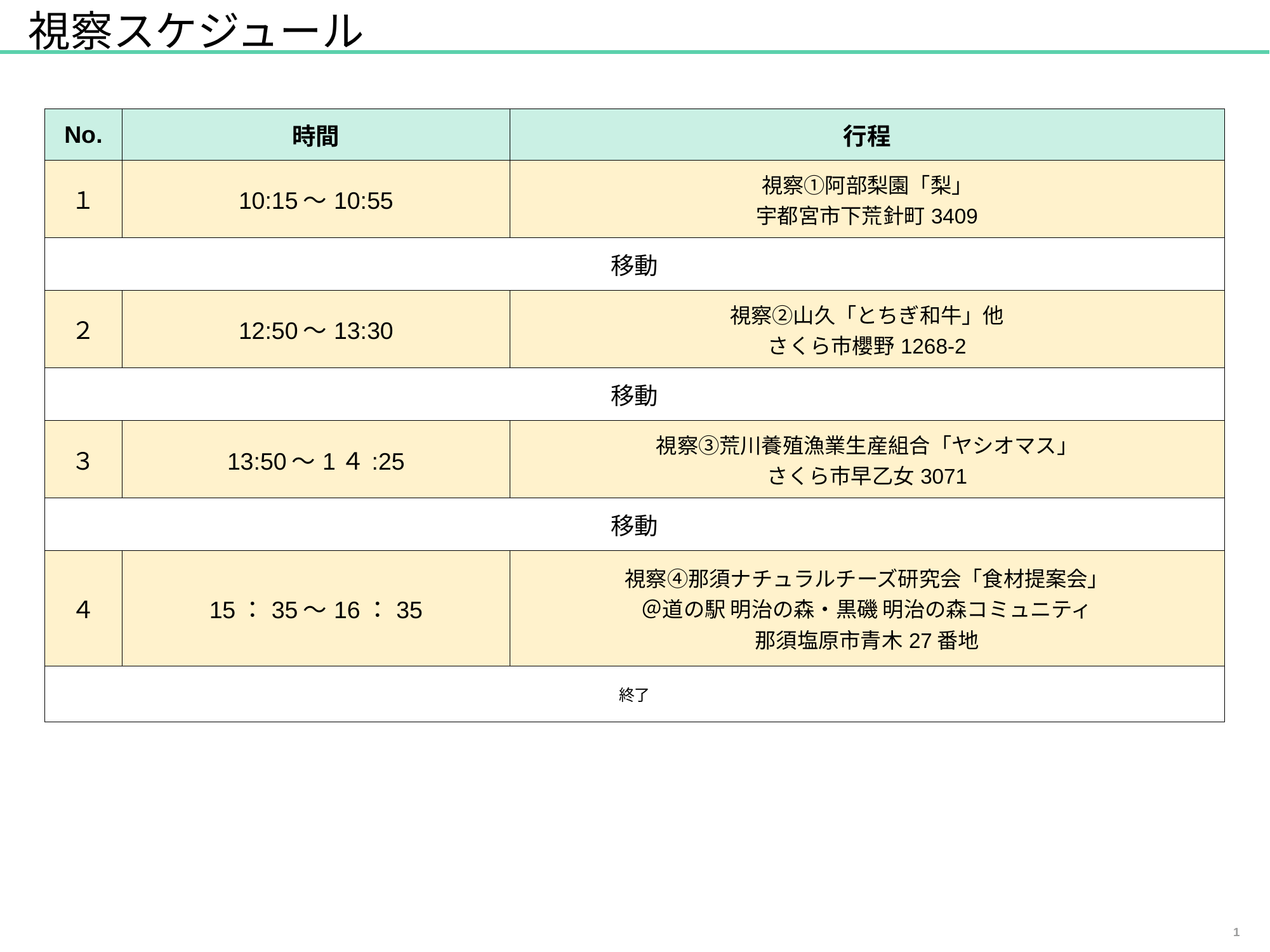

# 視察スケジュール
| No. | 時間 | 行程 |
| --- | --- | --- |
| １ | 10:15～10:55 | 視察①阿部梨園「梨」 宇都宮市下荒針町3409 |
| 移動 |  |  |
| ２ | 12:50～13:30 | 視察②山久「とちぎ和牛」他 さくら市櫻野1268-2 |
| 移動 |  |  |
| ３ | 13:50～1４:25 | 視察③荒川養殖漁業生産組合「ヤシオマス」 さくら市早乙女3071 |
| 移動 |  |  |
| ４ | 15：35～16：35 | 視察④那須ナチュラルチーズ研究会「食材提案会」 ＠道の駅 明治の森・黒磯 明治の森コミュニティ 那須塩原市青木27番地 |
| 終了 |  |  |